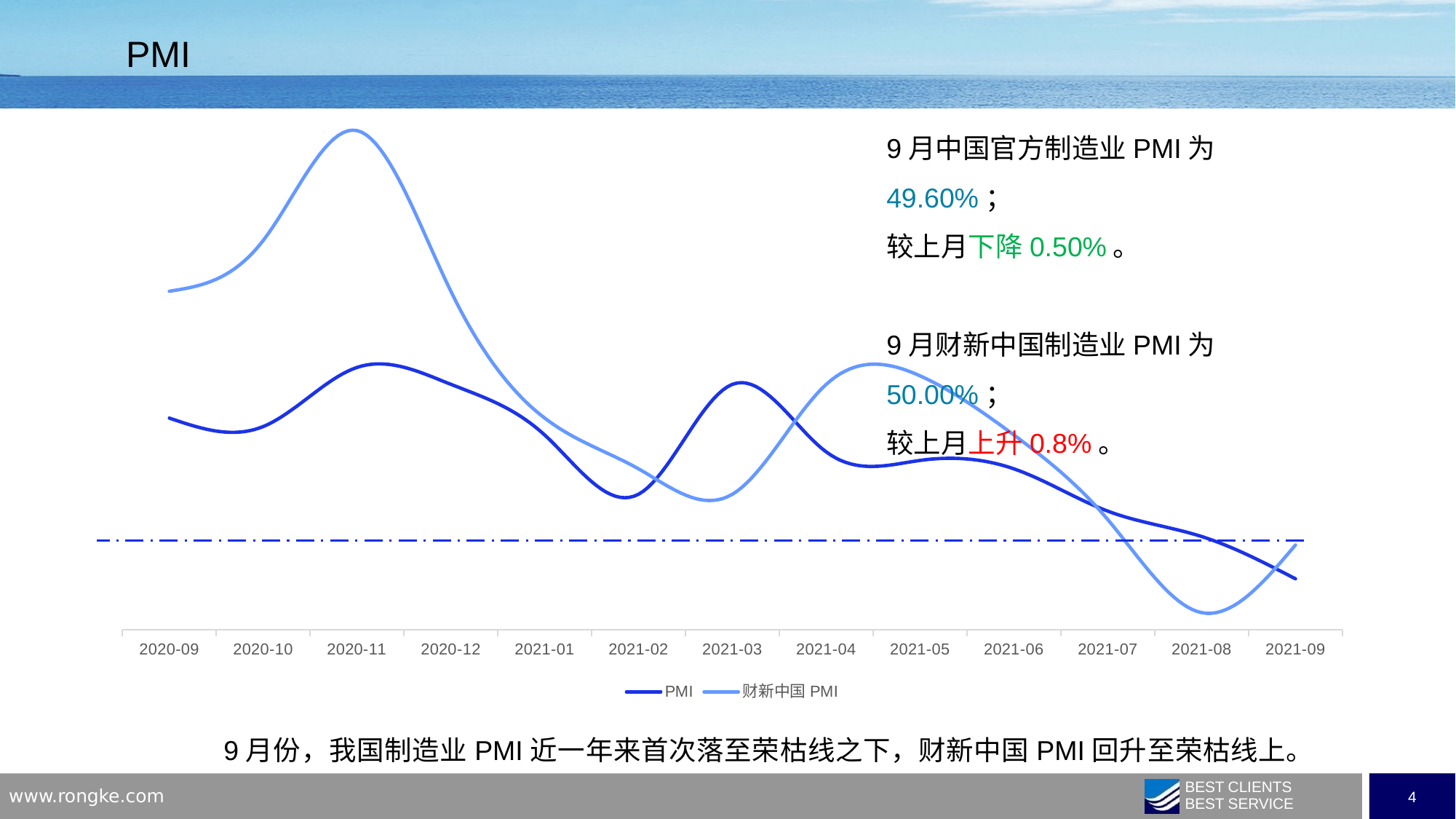

# PMI
9月中国官方制造业PMI为49.60%；
较上月下降0.50%。

9月财新中国制造业PMI为50.00%；
较上月上升0.8%。

### Chart

| Category | PMI | 财新中国PMI |
|---|---|---|
| 44104 | 51.5 | 53.0 |
| 44135 | 51.4 | 53.6 |
| 44165 | 52.1 | 54.9 |
| 44196 | 51.9 | 53.0 |
| 44227 | 51.3 | 51.5 |
| 44255 | 50.6 | 50.9 |
| 44286 | 51.9 | 50.6 |
| 44316 | 51.1 | 51.9 |
| 44317 | 51.0 | 52.0 |
| 44348 | 50.9 | 51.3 |
| 44378 | 50.4 | 50.3 |
| 44409 | 50.1 | 49.2 |
| 44440 | 49.6 | 50.0 |
9月份，我国制造业PMI近一年来首次落至荣枯线之下，财新中国PMI回升至荣枯线上。